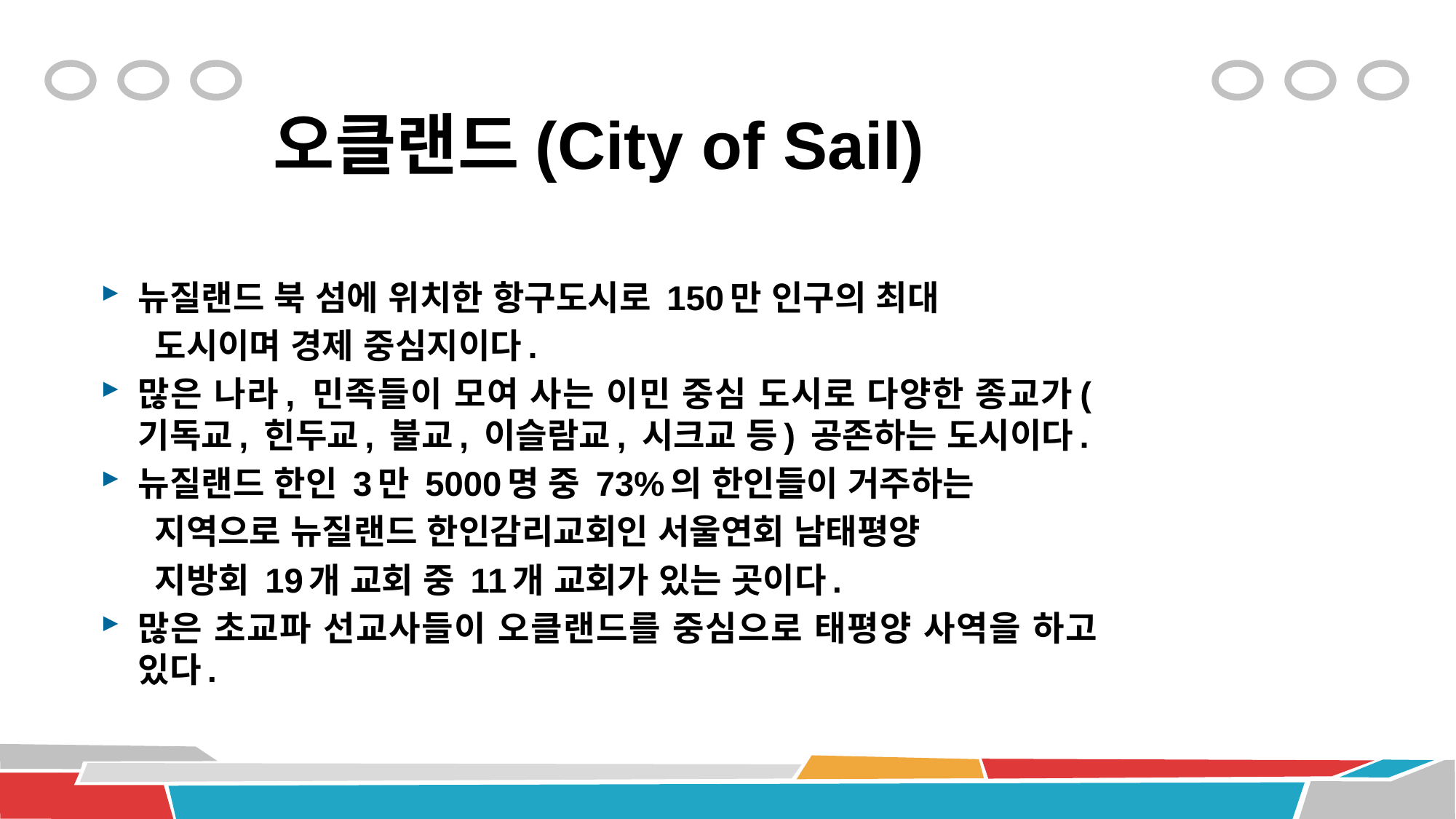

# 오클랜드(City of Sail)
뉴질랜드 북 섬에 위치한 항구도시로 150만 인구의 최대
     도시이며 경제 중심지이다.
많은 나라, 민족들이 모여 사는 이민 중심 도시로 다양한 종교가(기독교, 힌두교, 불교, 이슬람교, 시크교 등) 공존하는 도시이다.
뉴질랜드 한인 3만 5000명 중 73%의 한인들이 거주하는
     지역으로 뉴질랜드 한인감리교회인 서울연회 남태평양
     지방회 19개 교회 중 11개 교회가 있는 곳이다.
많은 초교파 선교사들이 오클랜드를 중심으로 태평양 사역을 하고 있다.